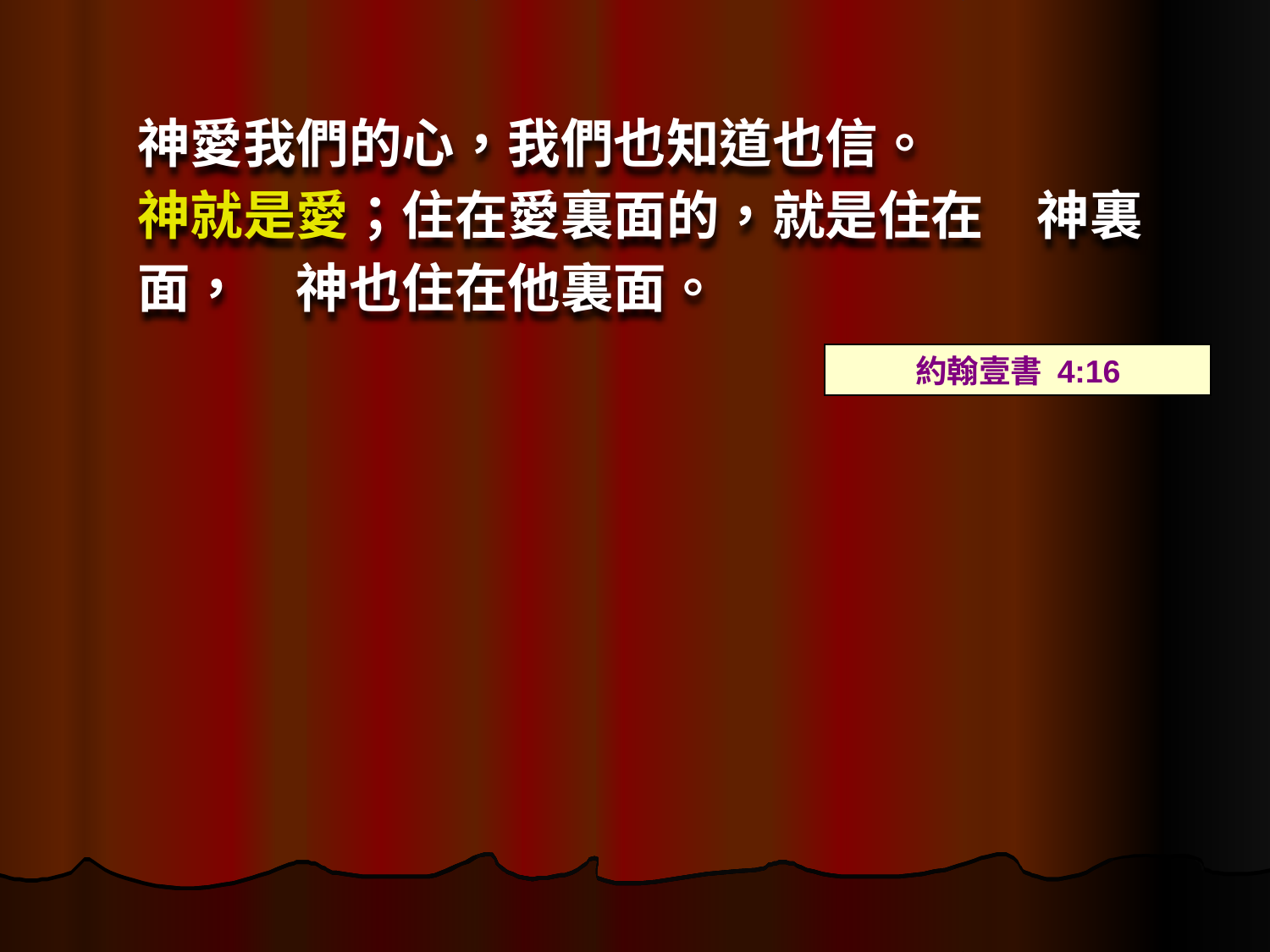

神愛我們的心，我們也知道也信。
神就是愛；住在愛裏面的，就是住在　神裏面，　神也住在他裏面。
約翰壹書 4:16